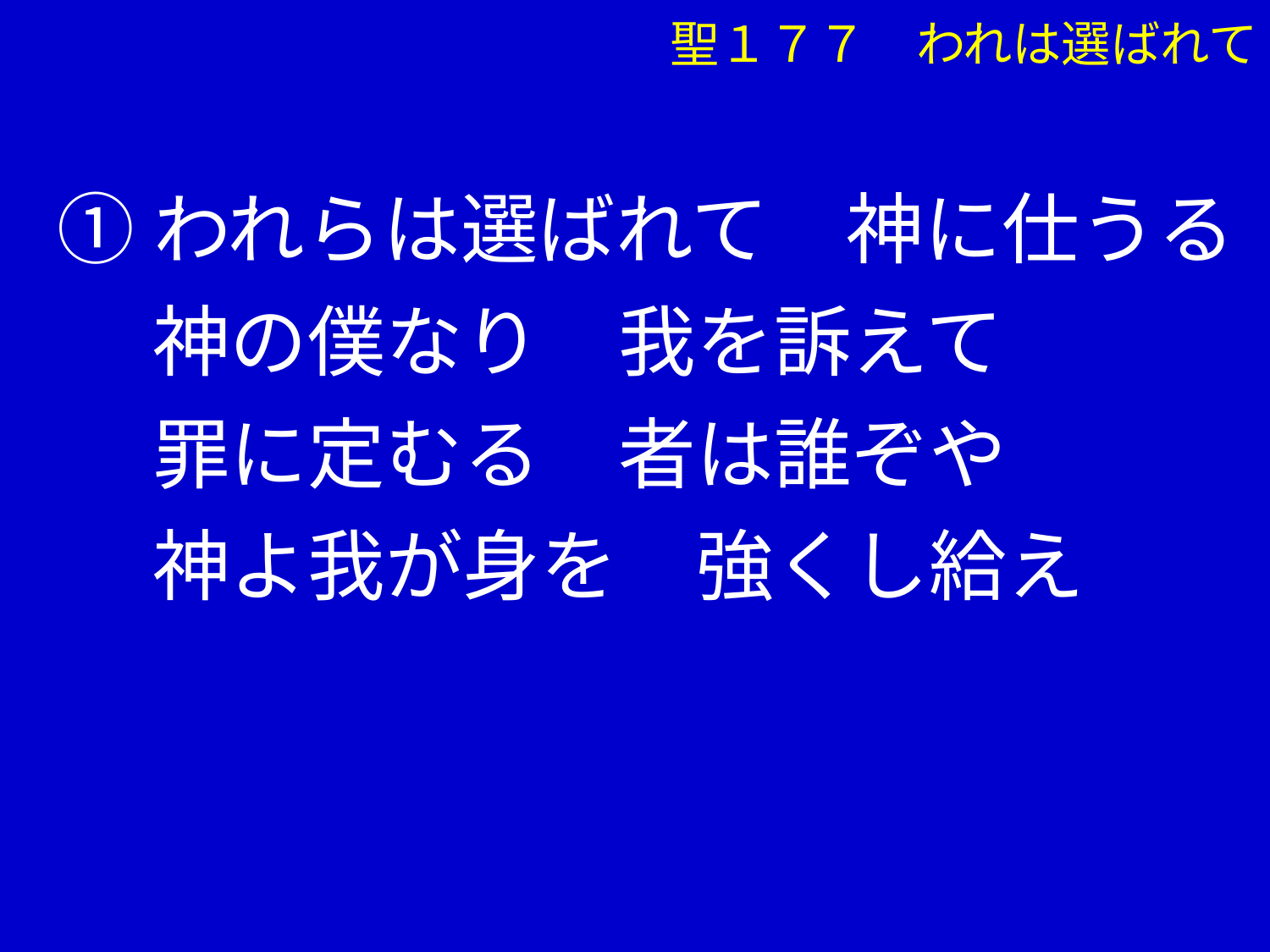

聖１７７　われは選ばれて

①われらは選ばれて　神に仕うる
　 神の僕なり　我を訴えて
　 罪に定むる　者は誰ぞや
　 神よ我が身を　強くし給え